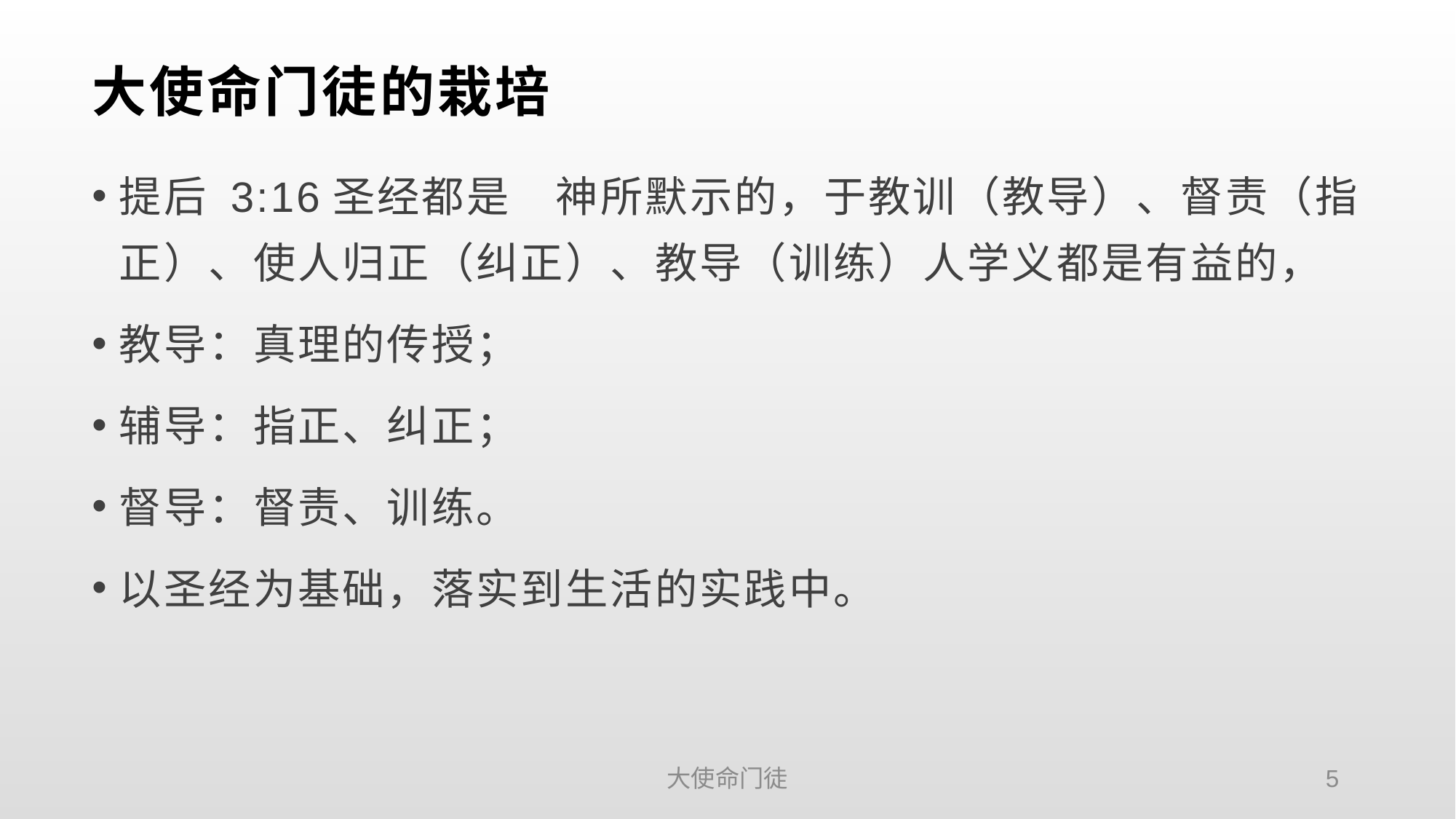

# 大使命门徒的栽培
提后 3:16圣经都是　神所默示的，于教训（教导）、督责（指正）、使人归正（纠正）、教导（训练）人学义都是有益的，
教导：真理的传授；
辅导：指正、纠正；
督导：督责、训练。
以圣经为基础，落实到生活的实践中。
大使命门徒
5